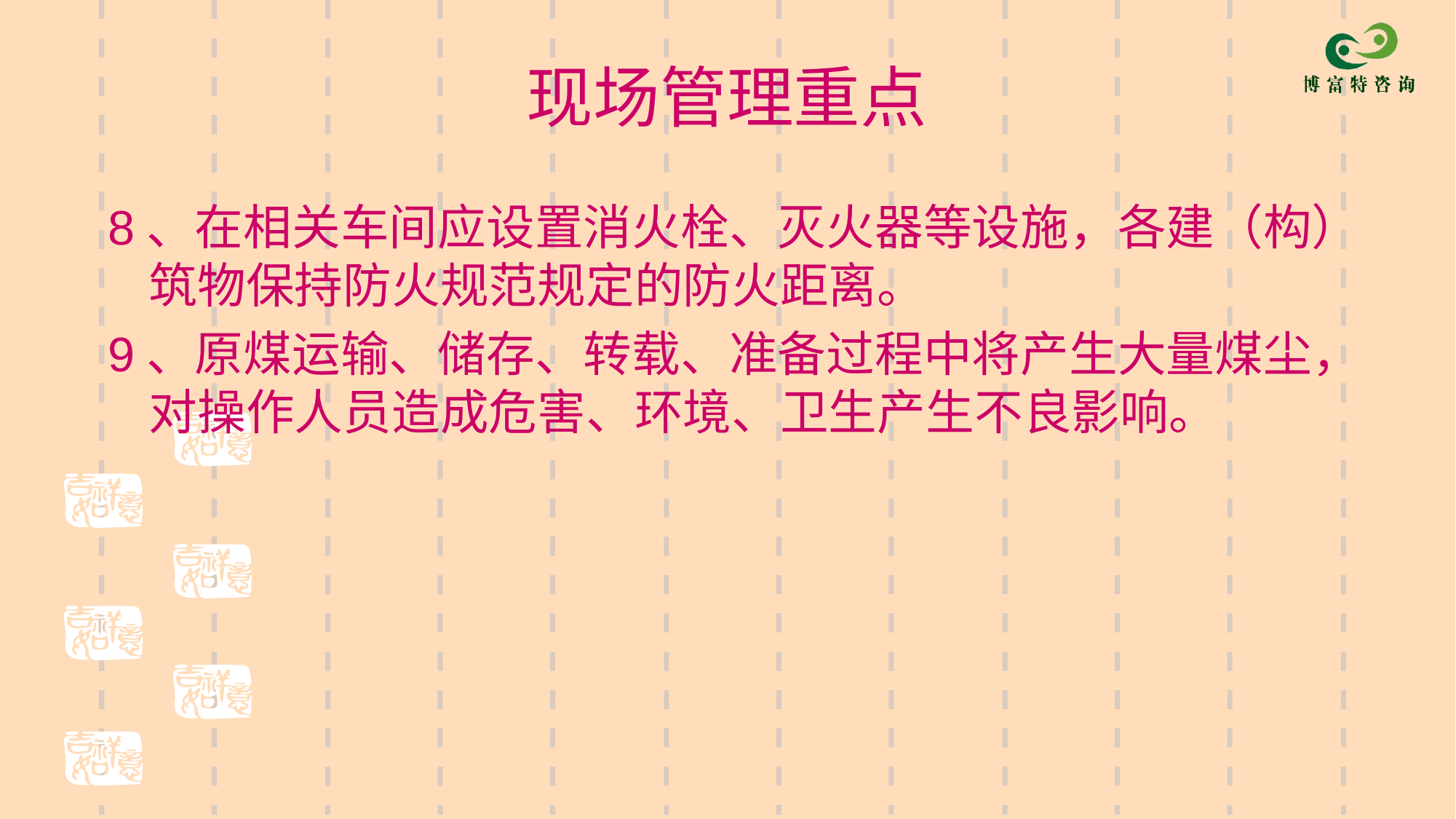

# 现场管理重点
8、在相关车间应设置消火栓、灭火器等设施，各建（构）筑物保持防火规范规定的防火距离。
9、原煤运输、储存、转载、准备过程中将产生大量煤尘，对操作人员造成危害、环境、卫生产生不良影响。